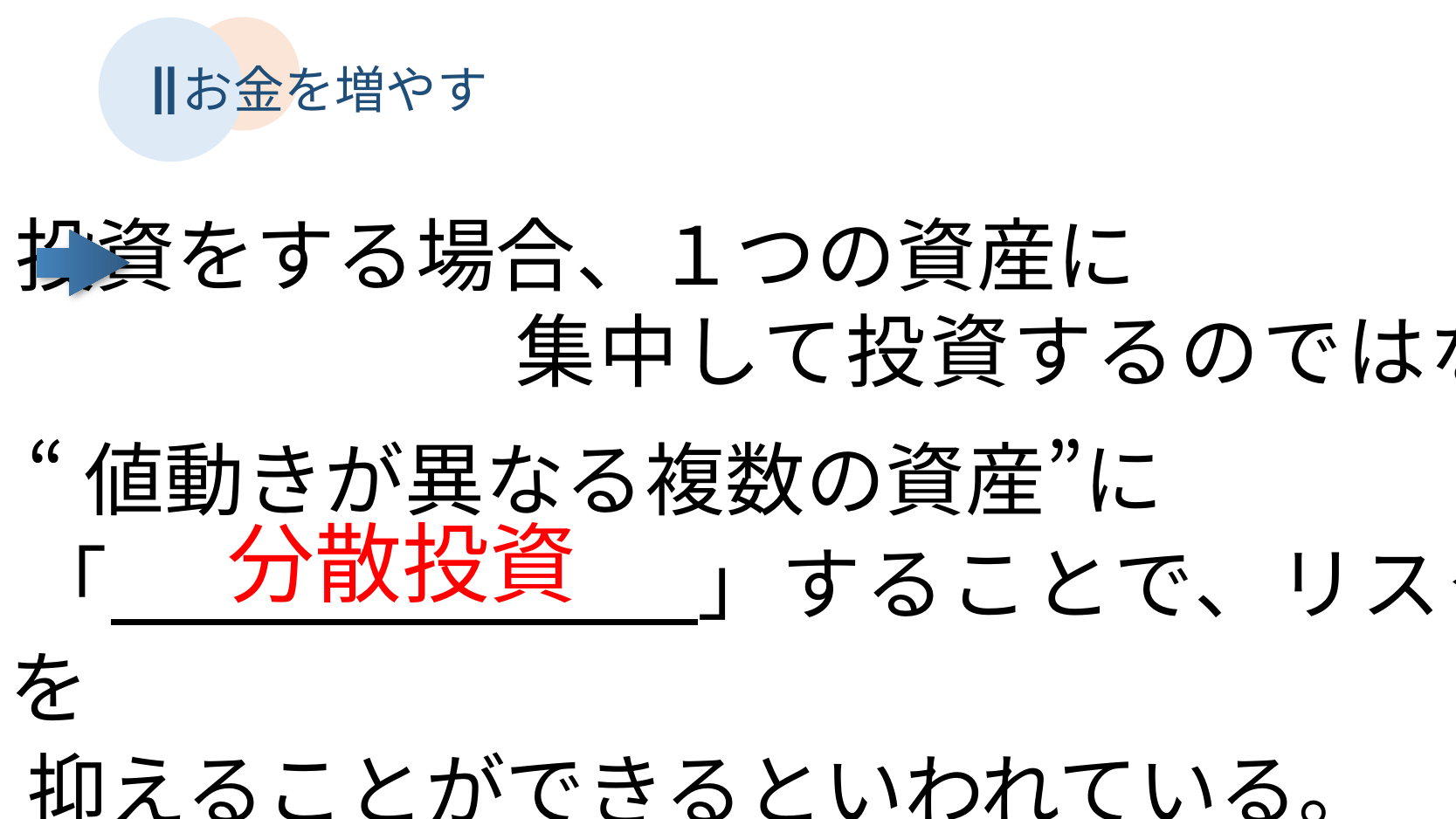

Ⅱ
お金を増やす
投資をする場合、１つの資産に
　　　　　　集中して投資するのではなく、

“値動きが異なる複数の資産”に
「　　　　　　　」することで、リスクを
抑えることができるといわれている。
分散投資